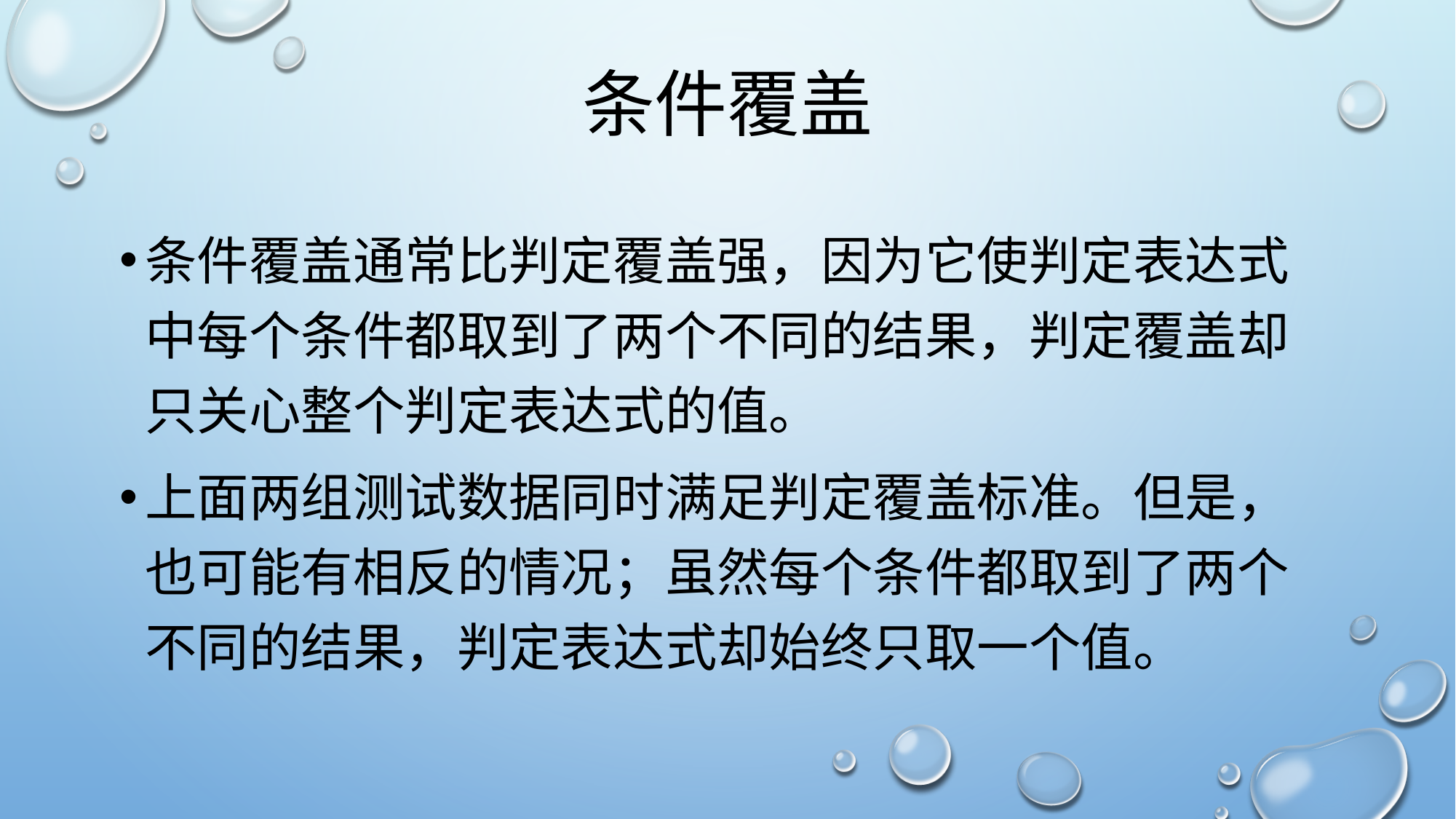

# 条件覆盖
条件覆盖通常比判定覆盖强，因为它使判定表达式中每个条件都取到了两个不同的结果，判定覆盖却只关心整个判定表达式的值。
上面两组测试数据同时满足判定覆盖标准。但是，也可能有相反的情况；虽然每个条件都取到了两个不同的结果，判定表达式却始终只取一个值。